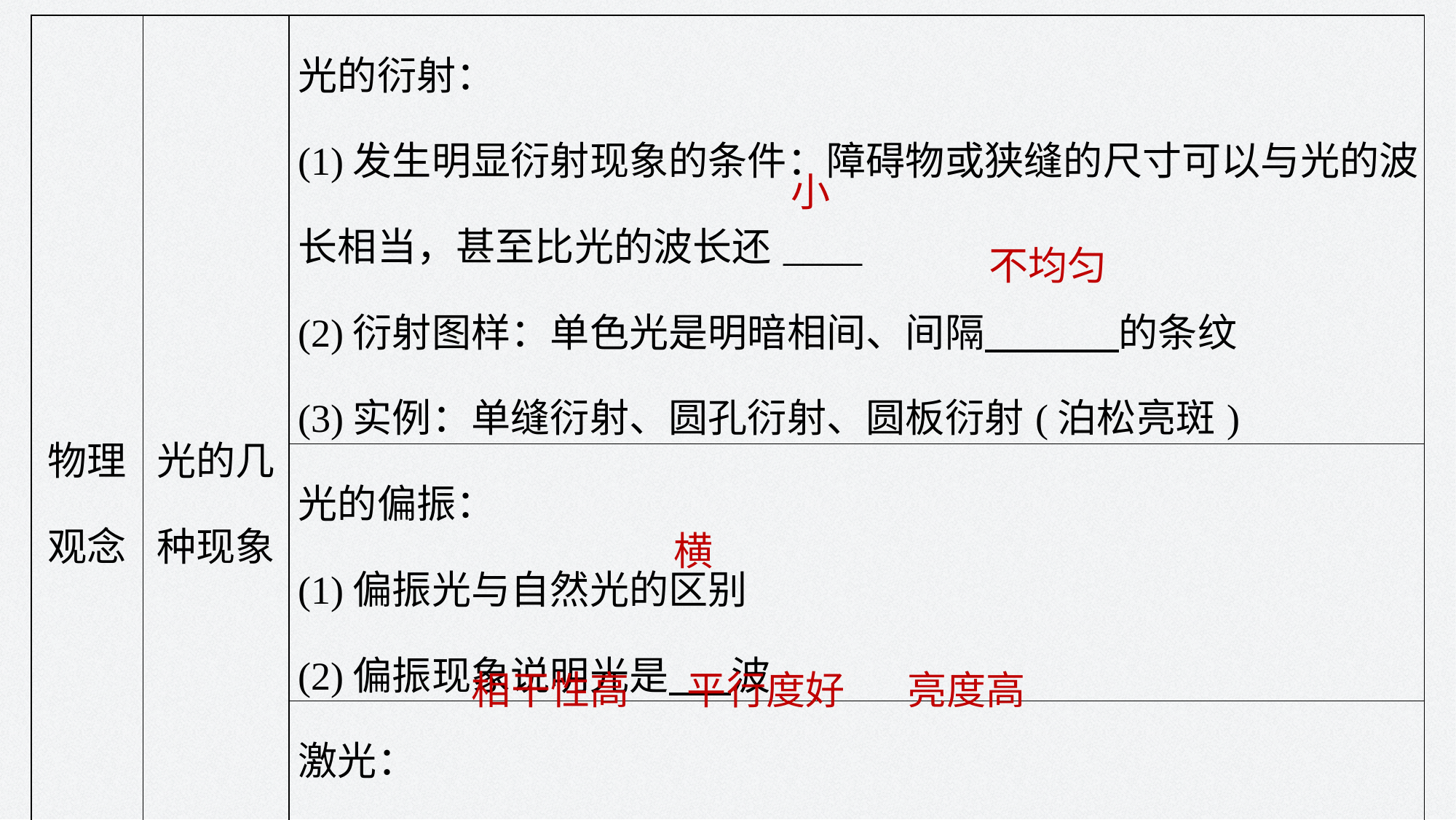

| 物理观念 | 光的几 种现象 | 光的衍射： (1)发生明显衍射现象的条件：障碍物或狭缝的尺寸可以与光的波长相当，甚至比光的波长还\_\_\_\_ (2)衍射图样：单色光是明暗相间、间隔 的条纹 (3)实例：单缝衍射、圆孔衍射、圆板衍射(泊松亮斑) |
| --- | --- | --- |
|  |  | 光的偏振： (1)偏振光与自然光的区别 (2)偏振现象说明光是 波 |
|  |  | 激光： (1)特点： 、 、\_\_\_\_\_\_\_ (2)应用：光纤通信、激光测距、激光雷达、医疗、全息照相等 |
小
不均匀
横
亮度高
平行度好
相干性高